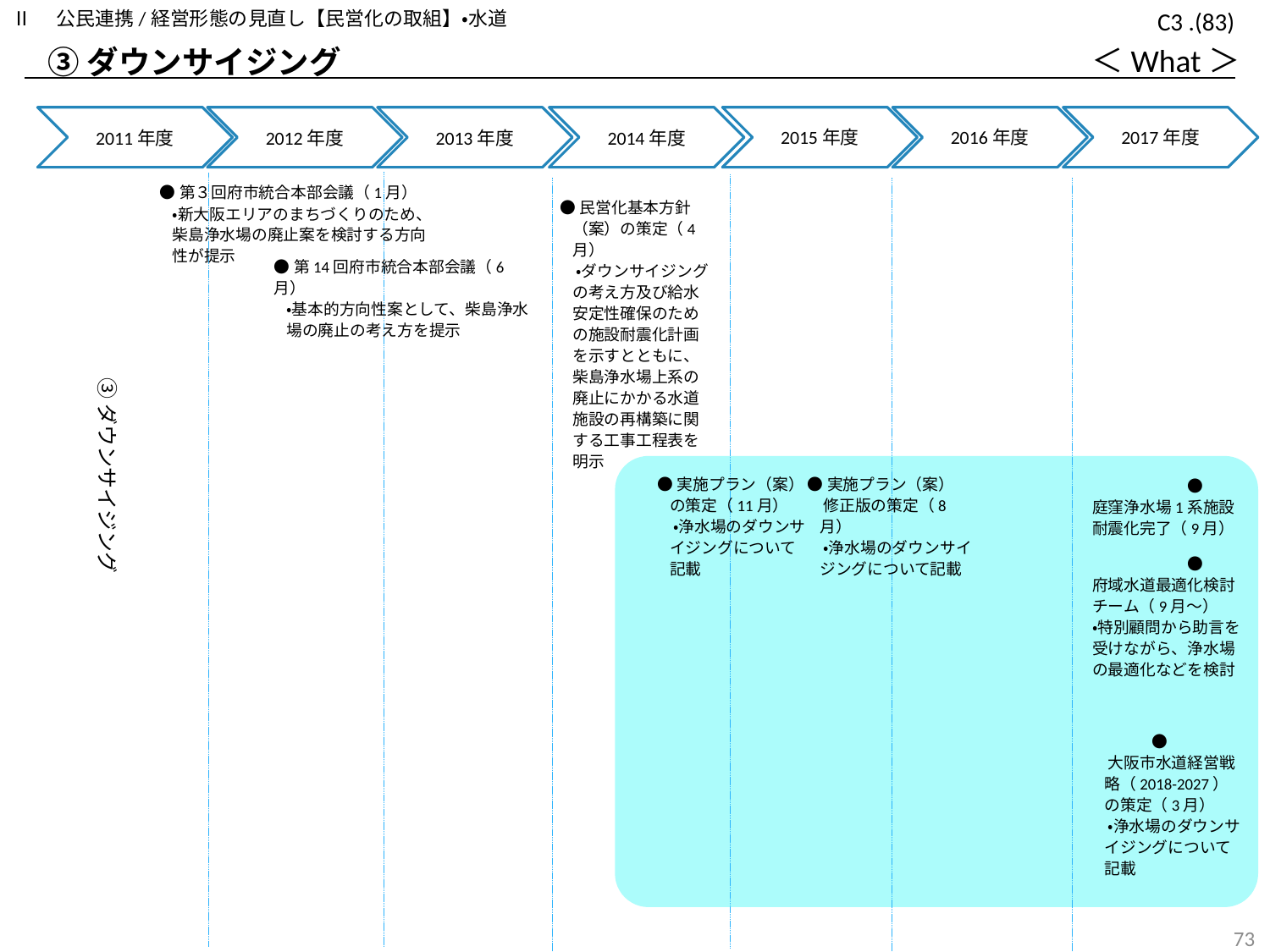

Ⅱ　公民連携/経営形態の見直し【民営化の取組】・水道
C3 .(83)
＜What＞
③ダウンサイジング
2015年度
2017年度
2016年度
2011年度
2012年度
2013年度
2014年度
●第３回府市統合本部会議（1月）
・新大阪エリアのまちづくりのため、柴島浄水場の廃止案を検討する方向性が提示

●民営化基本方針（案）の策定（4月）
　・ダウンサイジングの考え方及び給水安定性確保のための施設耐震化計画を示すとともに、柴島浄水場上系の廃止にかかる水道施設の再構築に関する工事工程表を明示
●第14回府市統合本部会議（6月）
・基本的方向性案として、柴島浄水場の廃止の考え方を提示
③ダウンサイジング

●実施プラン（案）の策定（11月）
　・浄水場のダウンサイジングについて記載
●実施プラン（案）
　修正版の策定（8月）
　・浄水場のダウンサイジングについて記載
　　　　　　●
庭窪浄水場1系施設耐震化完了（9月）
　　　　　　●
府域水道最適化検討チーム（9月～）
・特別顧問から助言を受けながら、浄水場の最適化などを検討
　　　　　　　　　　　　●
　大阪市水道経営戦略（2018-2027）の策定（3月）
　・浄水場のダウンサイジングについて記載
73